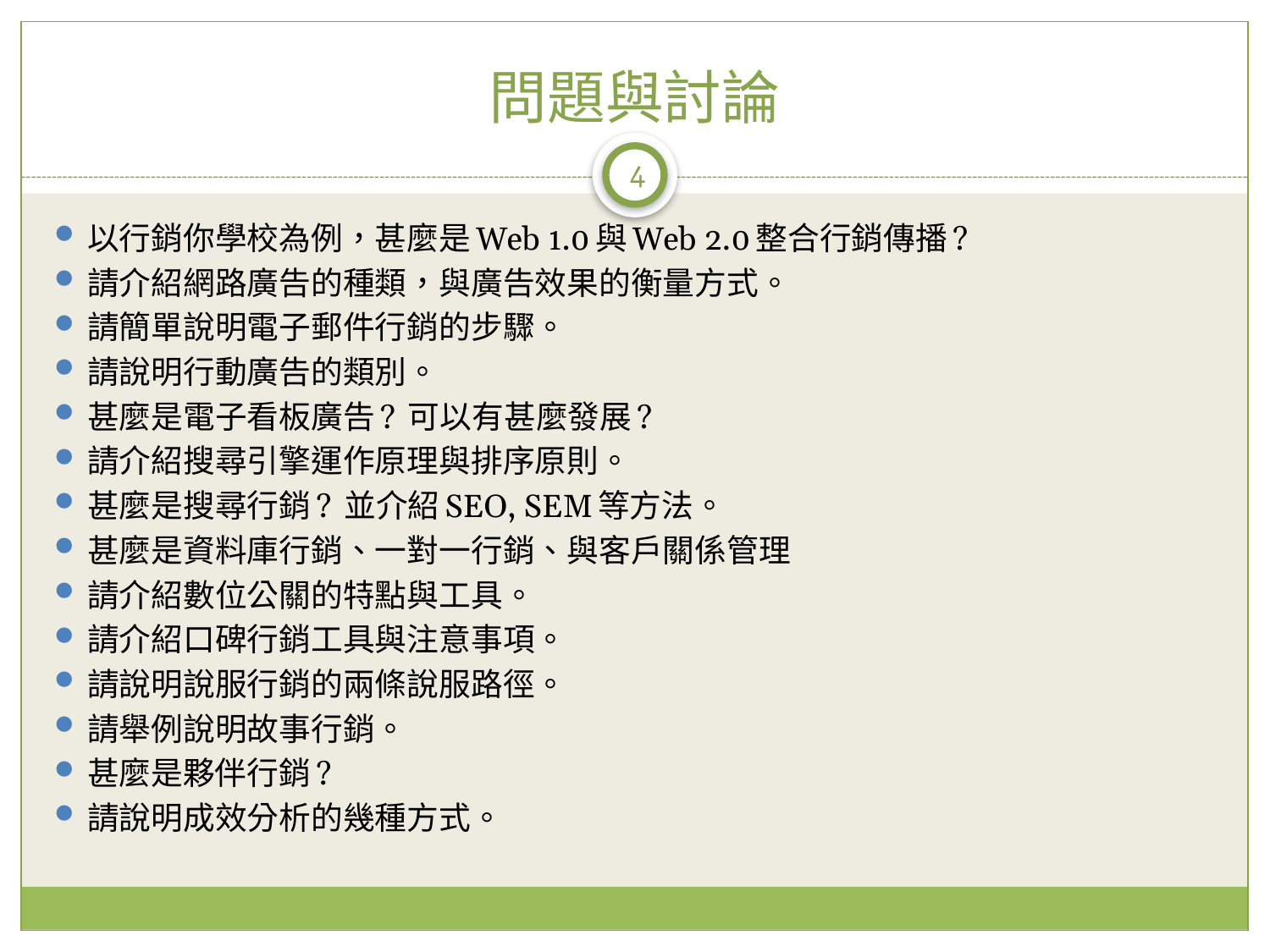

# 問題與討論
4
以行銷你學校為例，甚麼是Web 1.0與Web 2.0整合行銷傳播?
請介紹網路廣告的種類，與廣告效果的衡量方式。
請簡單說明電子郵件行銷的步驟。
請說明行動廣告的類別。
甚麼是電子看板廣告? 可以有甚麼發展?
請介紹搜尋引擎運作原理與排序原則。
甚麼是搜尋行銷? 並介紹SEO, SEM等方法。
甚麼是資料庫行銷、一對一行銷、與客戶關係管理
請介紹數位公關的特點與工具。
請介紹口碑行銷工具與注意事項。
請說明說服行銷的兩條說服路徑。
請舉例說明故事行銷。
甚麼是夥伴行銷?
請說明成效分析的幾種方式。